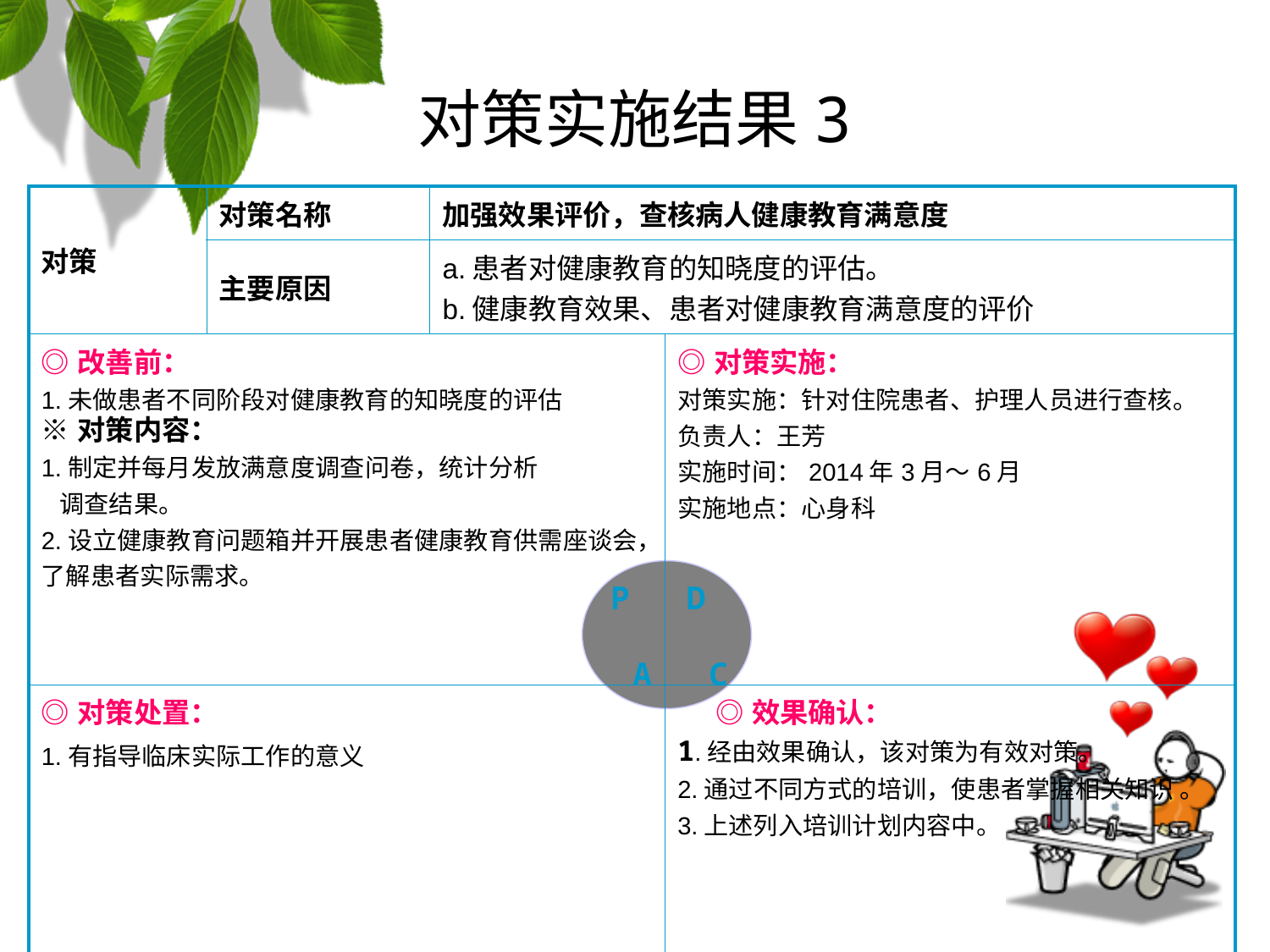

对策实施结果3
| 对策 | 对策名称 | 加强效果评价，查核病人健康教育满意度 |  |
| --- | --- | --- | --- |
|  | 主要原因 | a.患者对健康教育的知晓度的评估。 b.健康教育效果、患者对健康教育满意度的评价 |  |
| ◎改善前： 1.未做患者不同阶段对健康教育的知晓度的评估 ※对策内容： 1.制定并每月发放满意度调查问卷，统计分析 调查结果。 2.设立健康教育问题箱并开展患者健康教育供需座谈会，了解患者实际需求。 |  |  | ◎对策实施： 对策实施：针对住院患者、护理人员进行查核。 负责人：王芳 实施时间：2014年3月～6月 实施地点：心身科 |
| ◎对策处置： 1.有指导临床实际工作的意义 |  |  | ◎效果确认： 1.经由效果确认，该对策为有效对策。 2.通过不同方式的培训，使患者掌握相关知识 。 3.上述列入培训计划内容中。 |

  P   D

  A   C